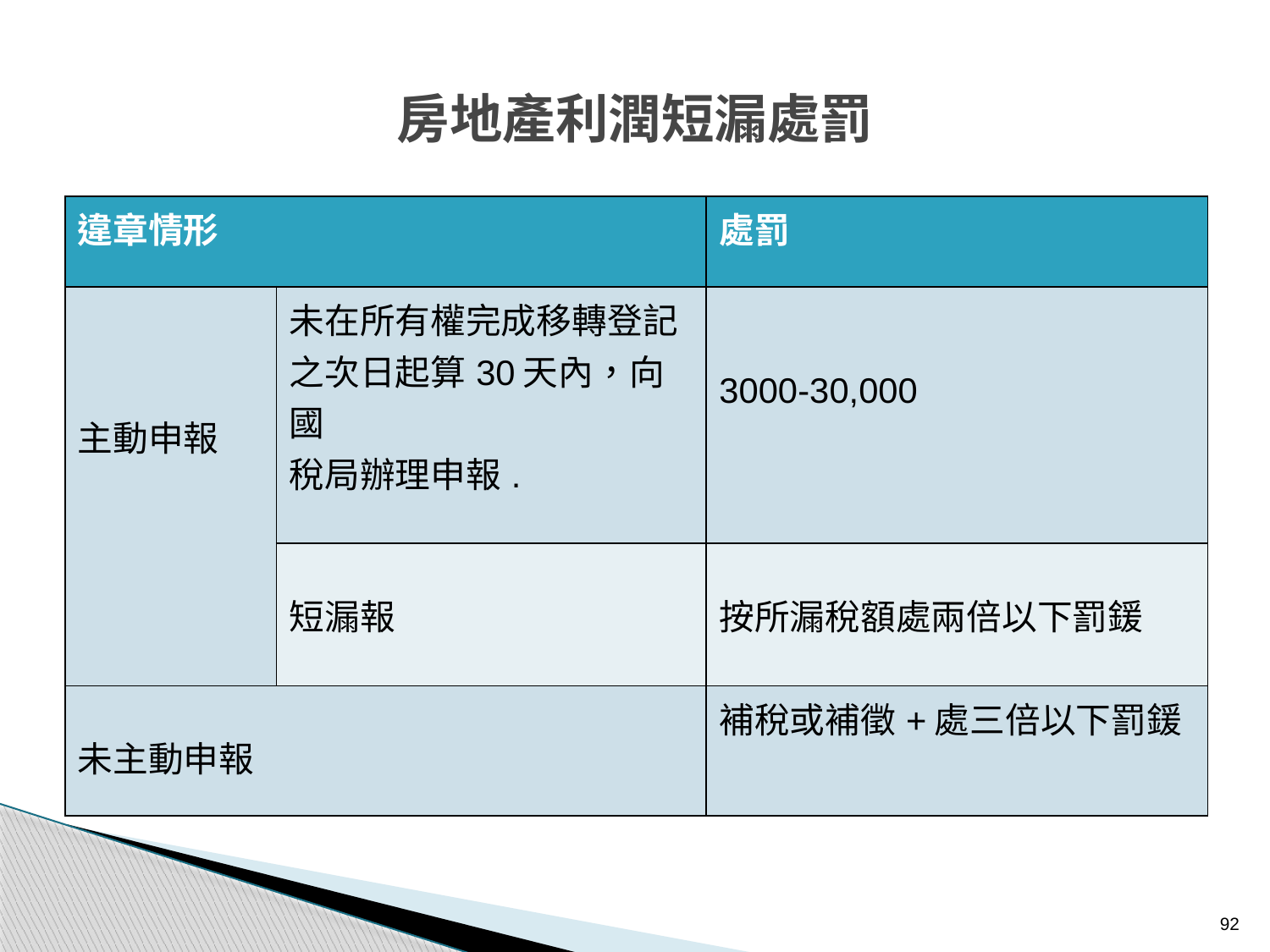

# 房地產利潤短漏處罰
| 違章情形 |  | 處罰 |
| --- | --- | --- |
| 主動申報 | 未在所有權完成移轉登記 之次日起算30天內，向國 稅局辦理申報. | 3000-30,000 |
|  | 短漏報 | 按所漏稅額處兩倍以下罰鍰 |
| 未主動申報 |  | 補稅或補徵+處三倍以下罰鍰 |
92